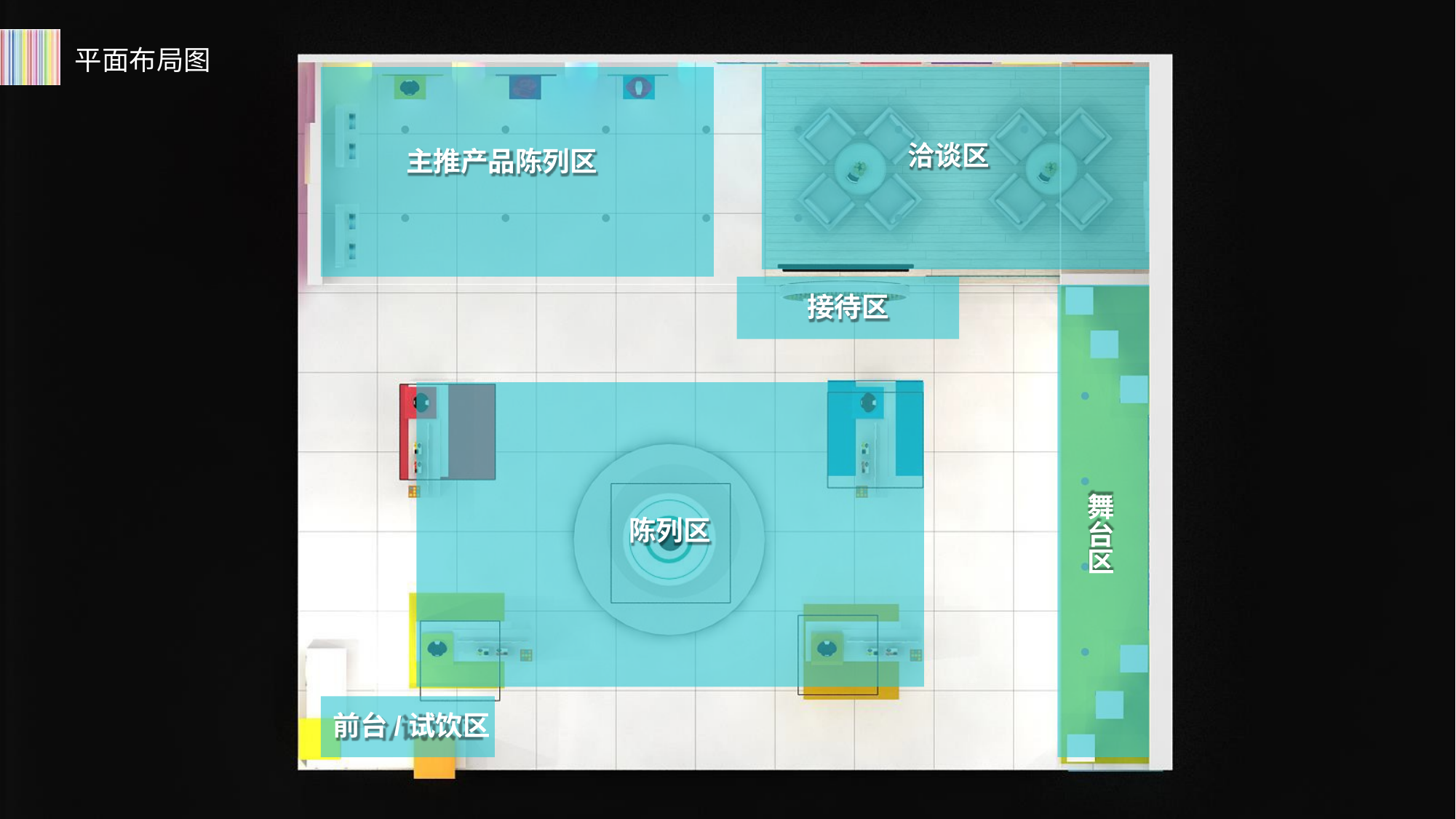

# 平面布局图

洽谈区
主推产品陈列区

接待区

舞 台 区

陈列区

前台/试饮区